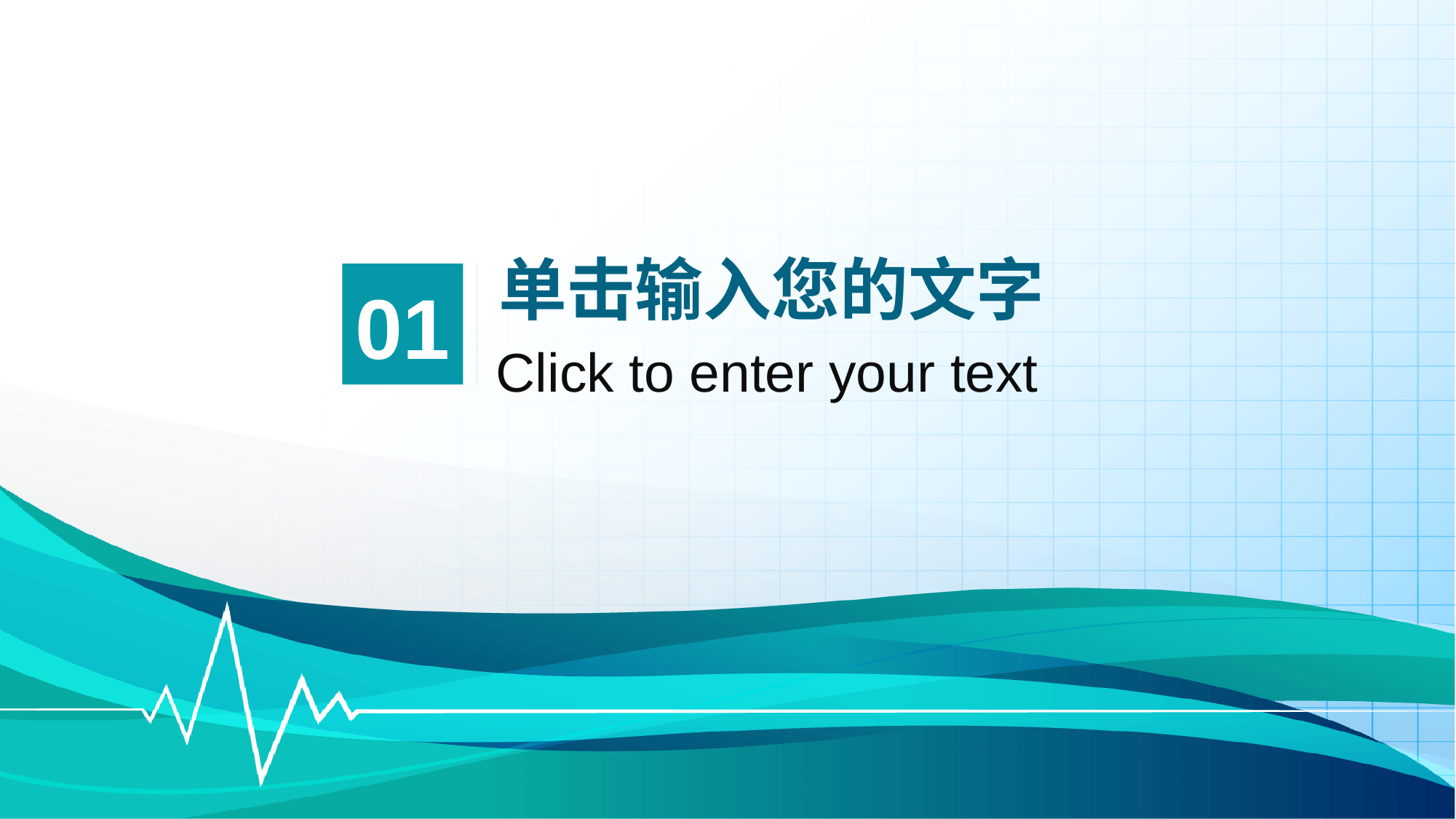

单击输入您的文字

01
Click to enter your text